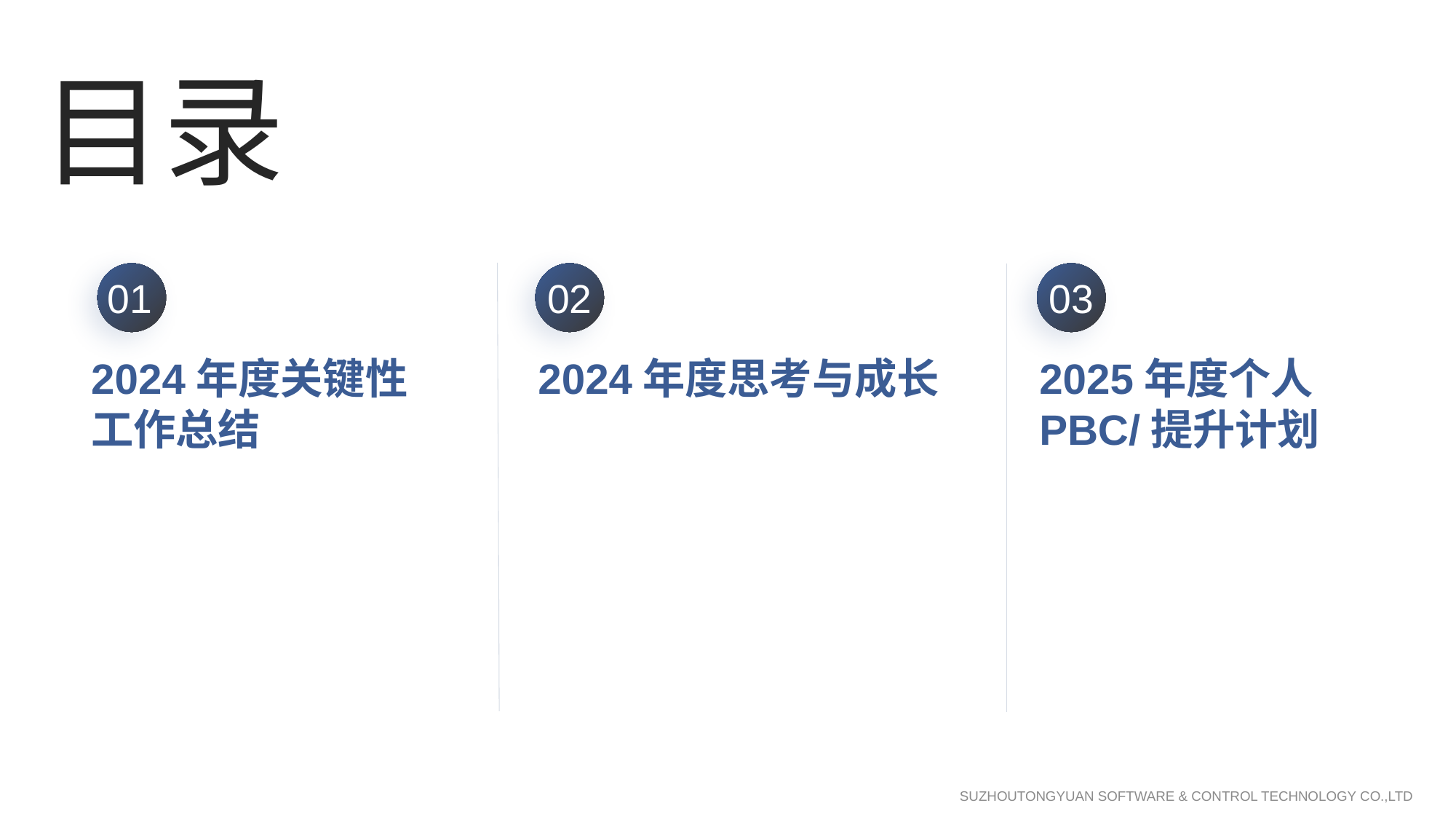

目录
01
02
03
2024年度关键性工作总结

2024年度思考与成长
2025年度个人PBC/提升计划
SUZHOUTONGYUAN SOFTWARE & CONTROL TECHNOLOGY CO.,LTD